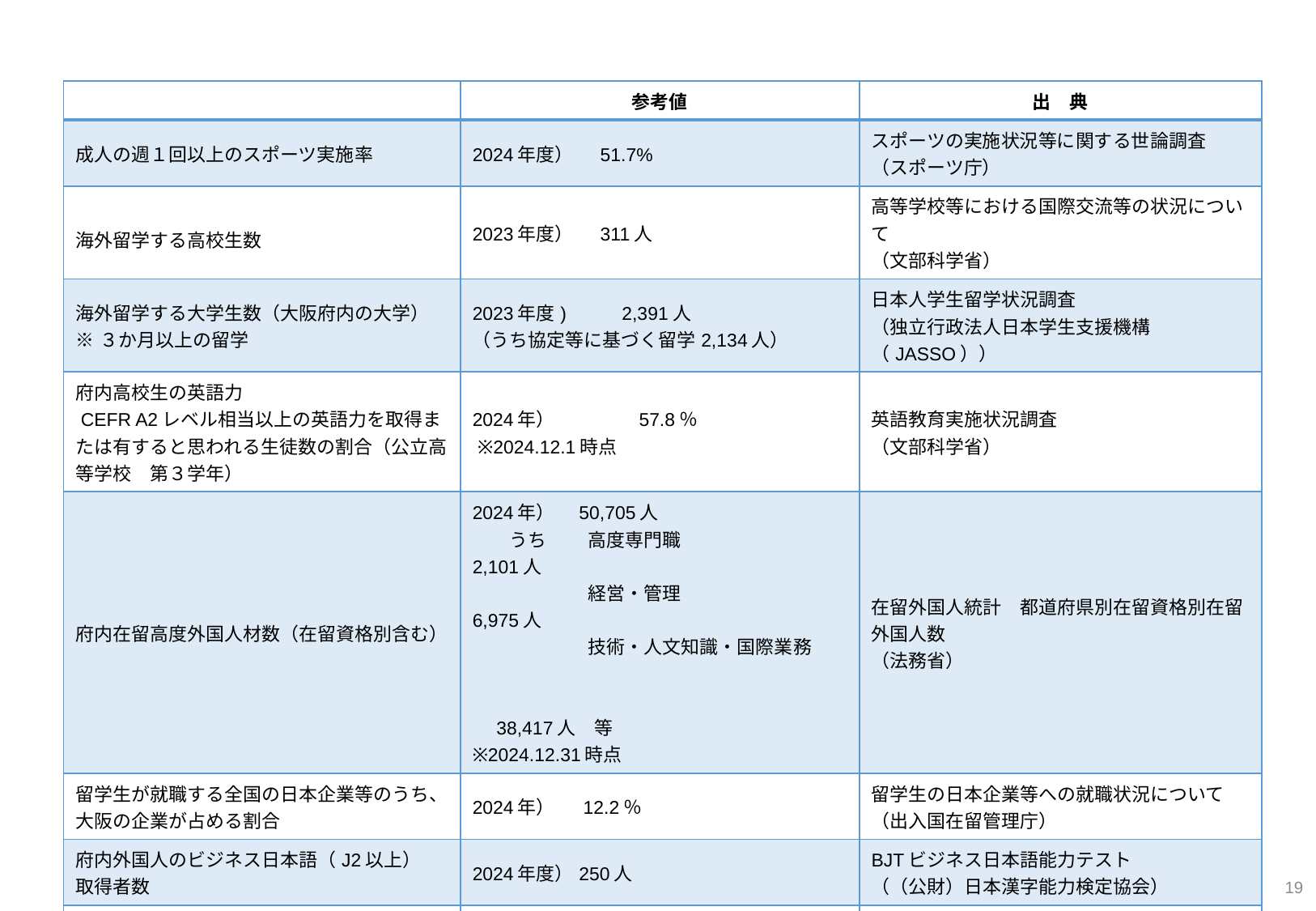

|  | 参考値 | 出　典 |
| --- | --- | --- |
| 成人の週１回以上のスポーツ実施率 | 2024年度） 51.7% | スポーツの実施状況等に関する世論調査 （スポーツ庁） |
| 海外留学する高校生数 | 2023年度） 311人 | 高等学校等における国際交流等の状況について （文部科学省） |
| 海外留学する大学生数（大阪府内の大学） ※３か月以上の留学 | 2023年度)　　 2,391人 （うち協定等に基づく留学2,134人） | 日本人学生留学状況調査 （独立行政法人日本学生支援機構（JASSO）） |
| 府内高校生の英語力 CEFR A2レベル相当以上の英語力を取得または有すると思われる生徒数の割合（公立高等学校　第３学年） | 2024年）　　　　 57.8％ ※2024.12.1時点 | 英語教育実施状況調査 （文部科学省） |
| 府内在留高度外国人材数（在留資格別含む） | 2024年）　50,705人 　　うち　　 高度専門職　 　　　　　2,101人 　　　　　　 経営・管理　　 　　　　　　6,975人 　　　　　 　技術・人文知識・国際業務　　　　　　　　　　　　　　　　　　 　　　　　　　　　　　　　　　　　　　　　38,417人　等 ※2024.12.31時点 | 在留外国人統計　都道府県別在留資格別在留外国人数 （法務省） |
| 留学生が就職する全国の日本企業等のうち、大阪の企業が占める割合 | 2024年）　 12.2％ | 留学生の日本企業等への就職状況について （出入国在留管理庁） |
| 府内外国人のビジネス日本語（J2以上） 取得者数 | 2024年度）250人 | BJTビジネス日本語能力テスト （（公財）日本漢字能力検定協会） |
| 大阪で働く外国人労働者数 （専門的・技術的分野の在留資格、特定技能、特定活動、技能実習、資格外活動、身分に基づく在留資格の内訳含む） | 2024年）　174,669人 　うち　専門的・技術的分野　 62,468人 　　　　　 特定活動　　　　　　　　 　6,394人 　　　　　技能実習　　　　　　　　 27,557人 　　　　　資格外活動　　　　　　　46,991人 　 身分に基づく在留資格　31,289人 ※2024.10.31時点 | 「外国人雇用状況」の届出状況について （厚生労働省） |
19